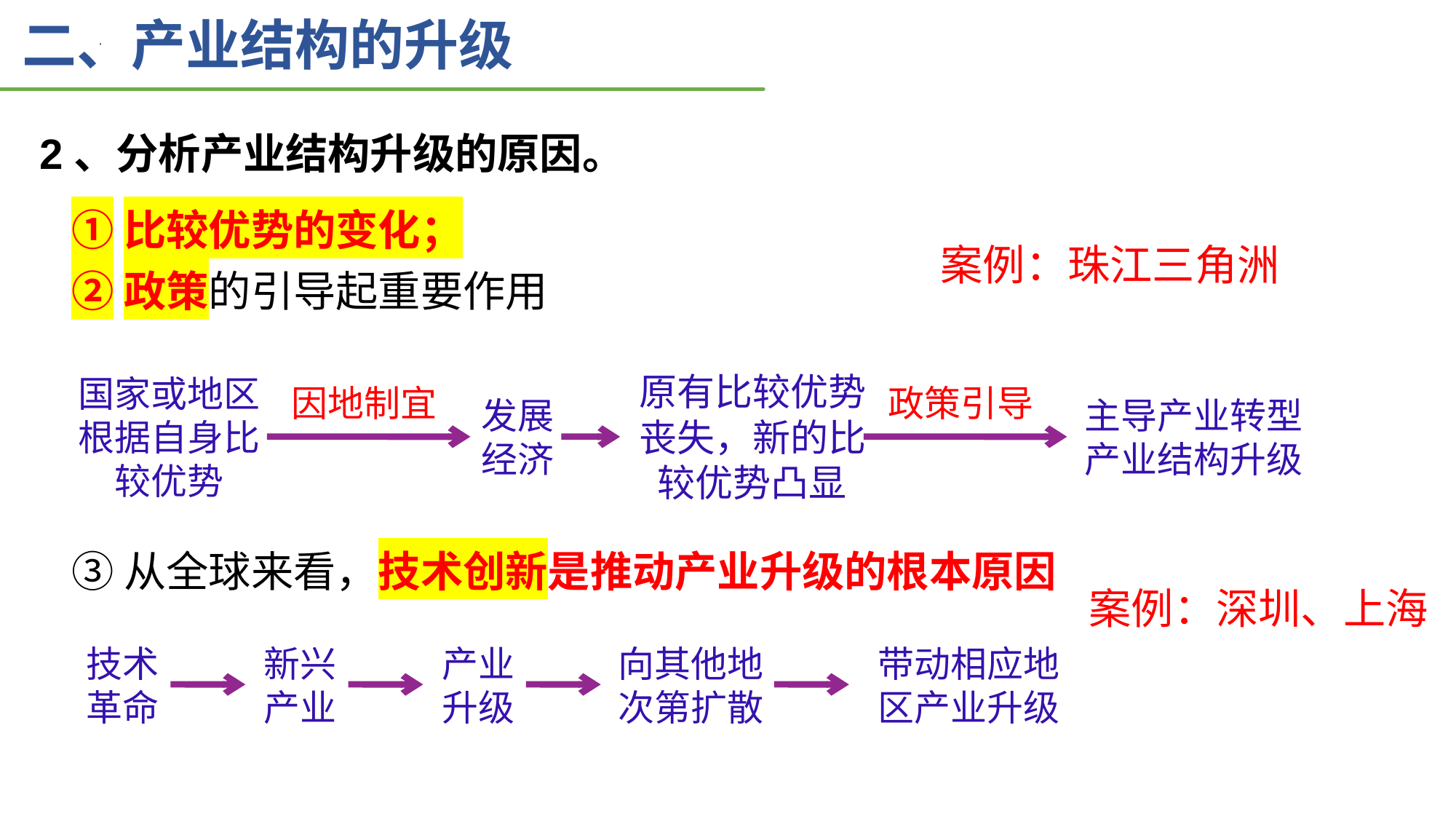

二、产业结构的升级
2、分析产业结构升级的原因。
①比较优势的变化；
②政策的引导起重要作用
案例：珠江三角洲
原有比较优势丧失，新的比较优势凸显
因地制宜
政策引导
国家或地区根据自身比较优势
主导产业转型
产业结构升级
发展经济

③从全球来看，技术创新是推动产业升级的根本原因
案例：深圳、上海
技术革命
新兴产业
产业升级
向其他地次第扩散
带动相应地区产业升级